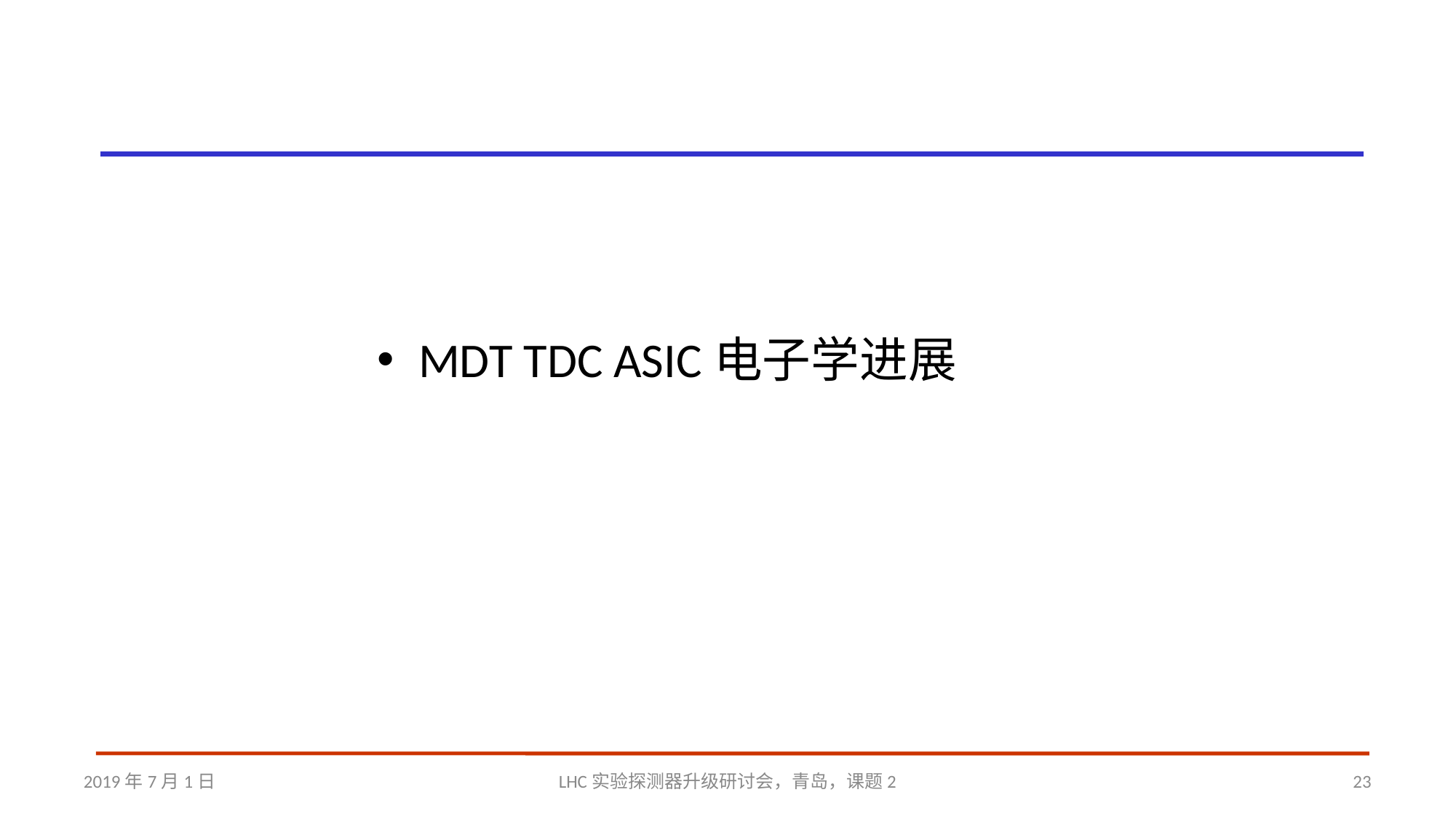

#
MDT TDC ASIC电子学进展
2019年7月1日
LHC实验探测器升级研讨会，青岛，课题2
23